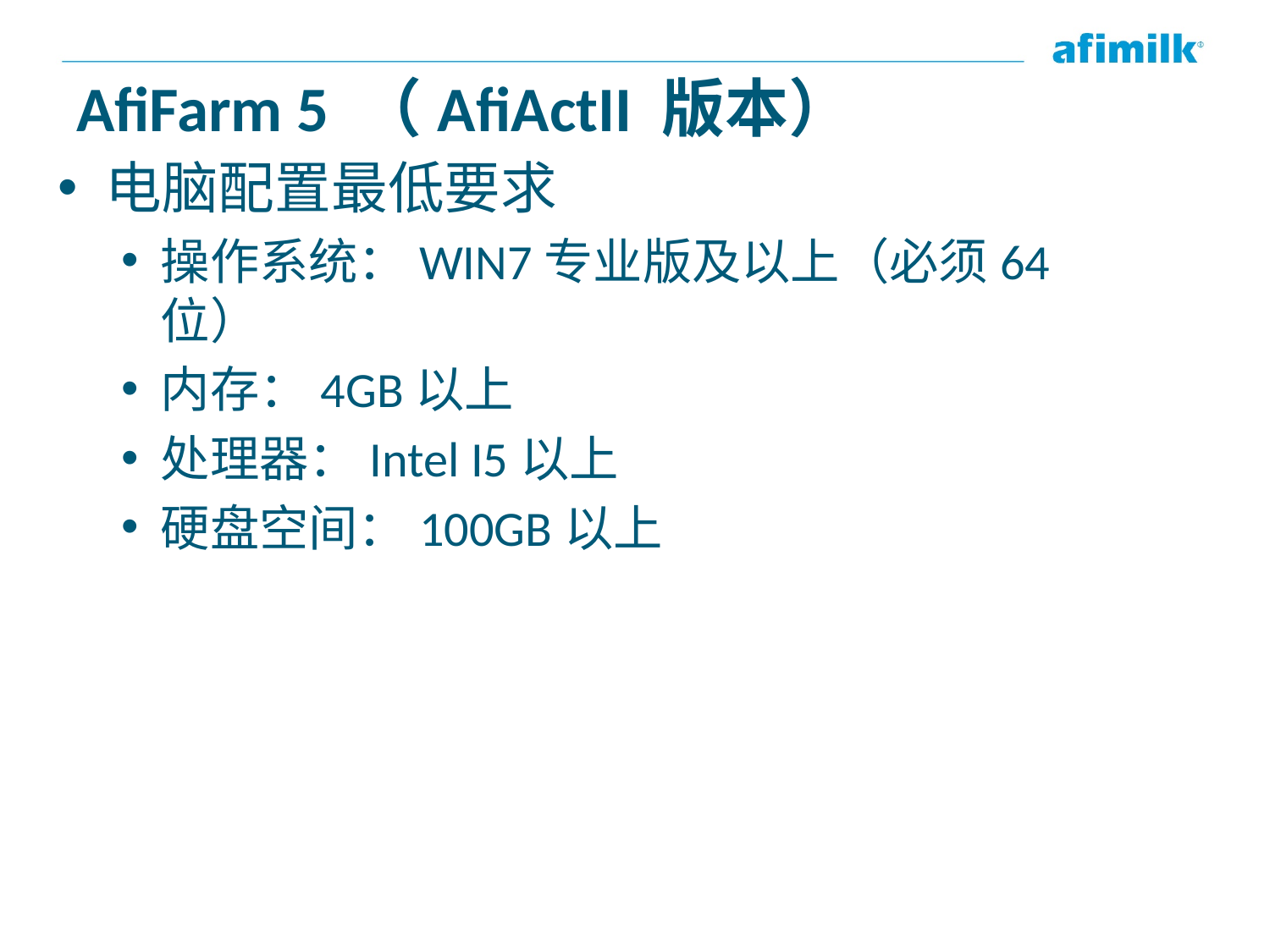

# AfiFarm 5 （AfiActII 版本）
电脑配置最低要求
操作系统：WIN7专业版及以上（必须64位）
内存：4GB以上
处理器：Intel I5以上
硬盘空间：100GB以上